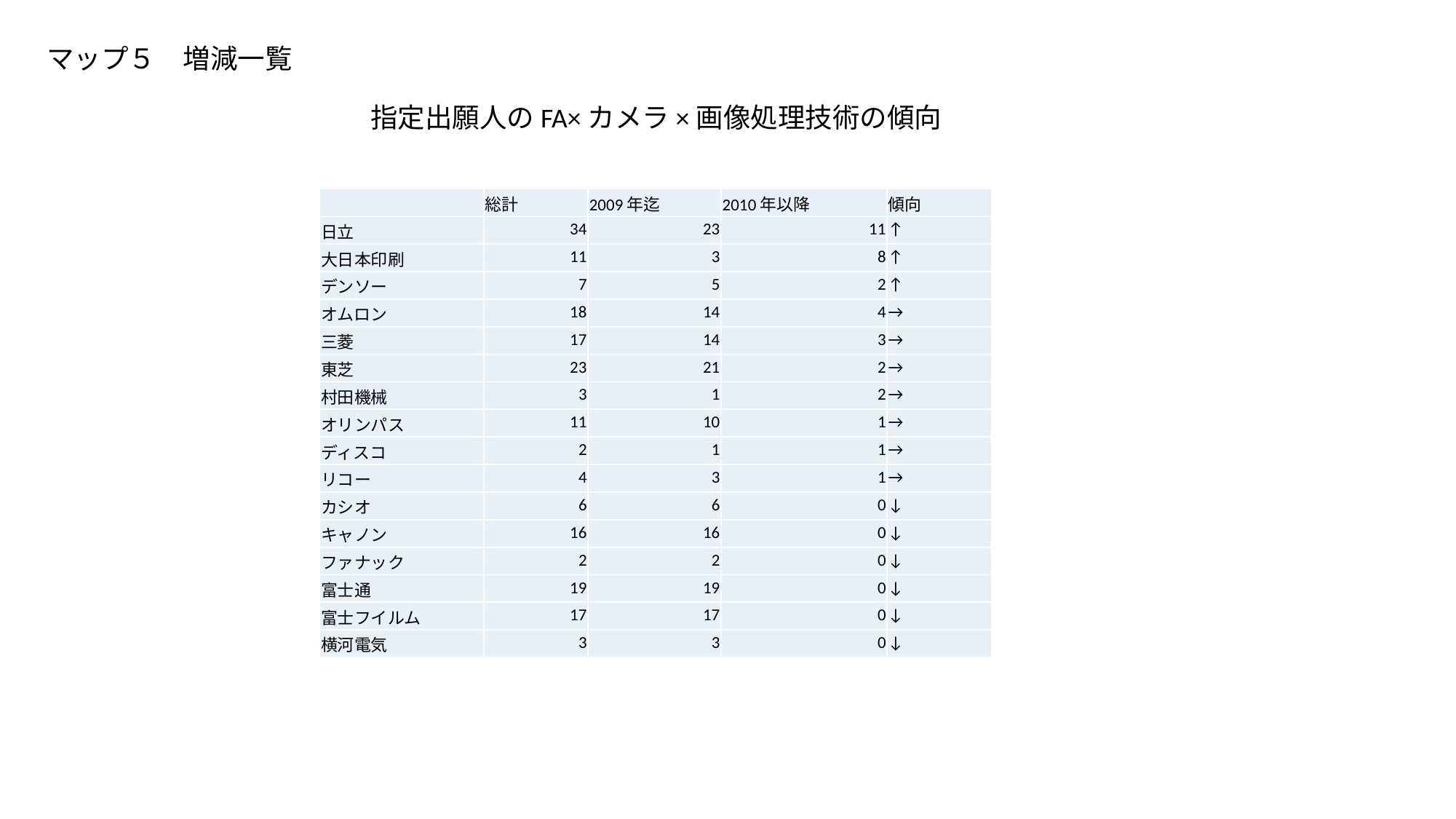

マップ５　増減一覧
指定出願人のFA×カメラ×画像処理技術の傾向
|  | 総計 | 2009年迄 | 2010年以降 | 傾向 |
| --- | --- | --- | --- | --- |
| 日立 | 34 | 23 | 11 | ↑ |
| 大日本印刷 | 11 | 3 | 8 | ↑ |
| デンソー | 7 | 5 | 2 | ↑ |
| オムロン | 18 | 14 | 4 | → |
| 三菱 | 17 | 14 | 3 | → |
| 東芝 | 23 | 21 | 2 | → |
| 村田機械 | 3 | 1 | 2 | → |
| オリンパス | 11 | 10 | 1 | → |
| ディスコ | 2 | 1 | 1 | → |
| リコー | 4 | 3 | 1 | → |
| カシオ | 6 | 6 | 0 | ↓ |
| キャノン | 16 | 16 | 0 | ↓ |
| ファナック | 2 | 2 | 0 | ↓ |
| 富士通 | 19 | 19 | 0 | ↓ |
| 富士フイルム | 17 | 17 | 0 | ↓ |
| 横河電気 | 3 | 3 | 0 | ↓ |